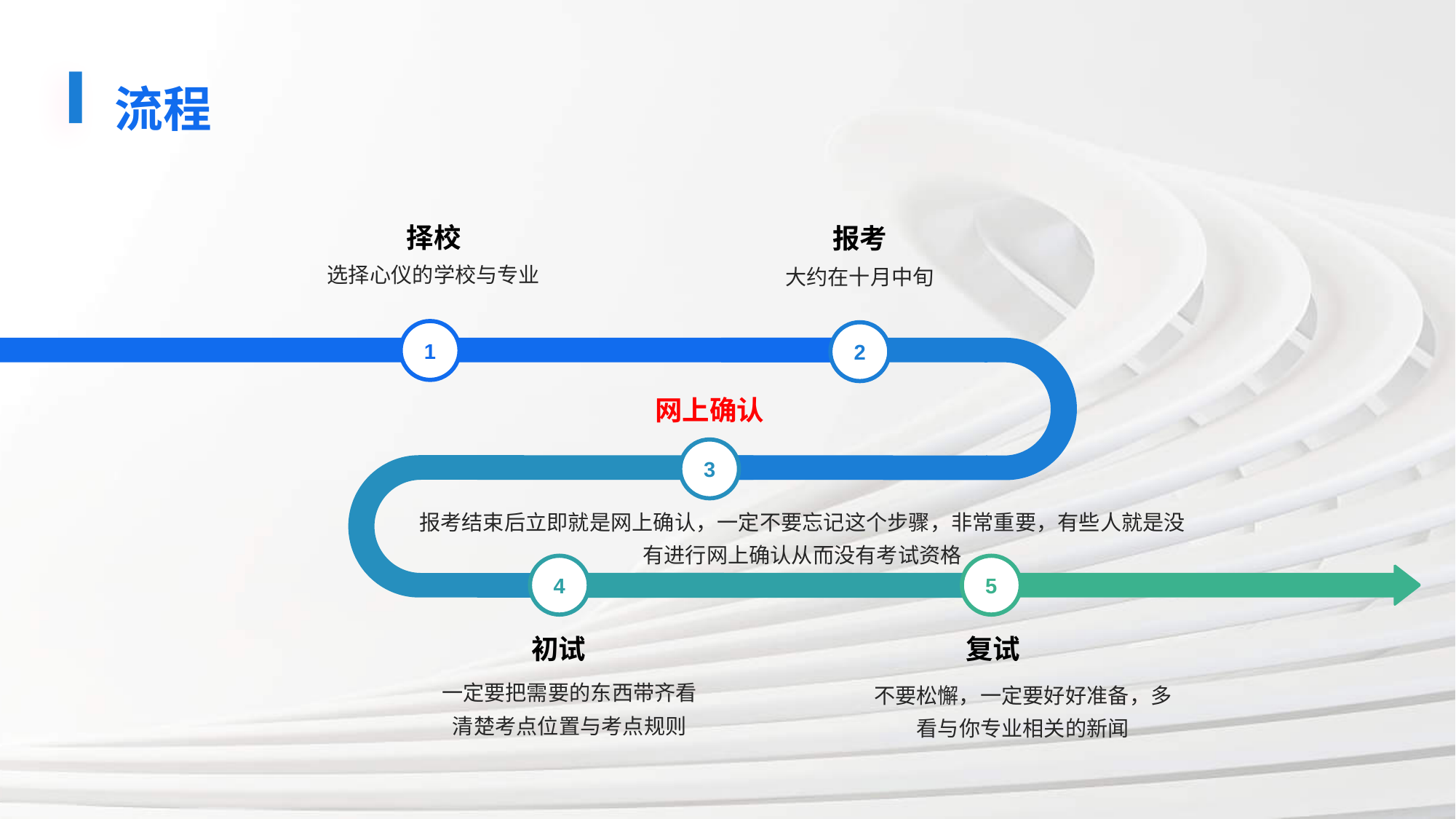

# 流程
择校
报考
选择心仪的学校与专业
大约在十月中旬
1
2

网上确认
3

报考结束后立即就是网上确认，一定不要忘记这个步骤，非常重要，有些人就是没有进行网上确认从而没有考试资格
4
5

初试
复试
一定要把需要的东西带齐看清楚考点位置与考点规则
不要松懈，一定要好好准备，多看与你专业相关的新闻